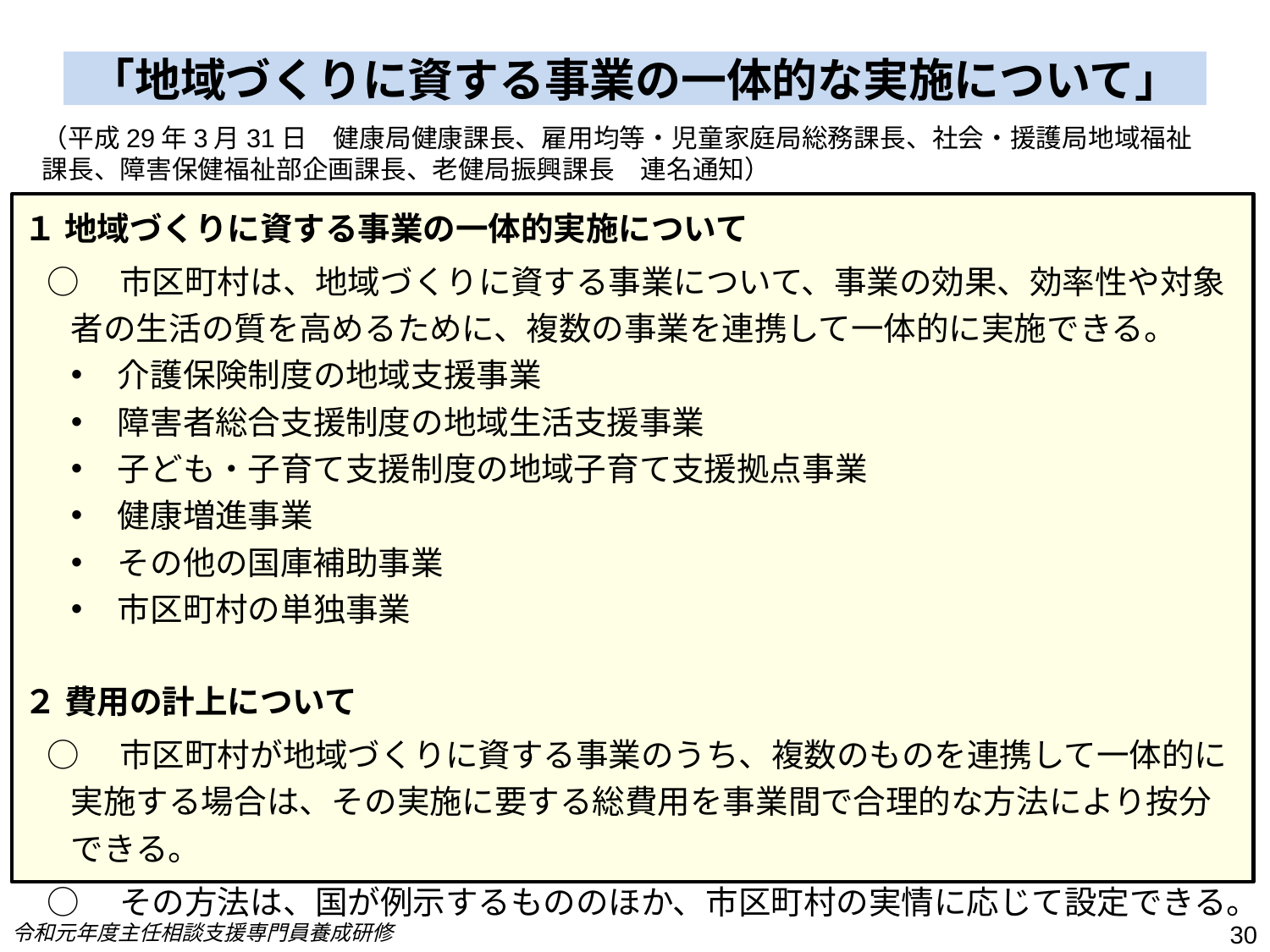

# 「地域づくりに資する事業の一体的な実施について」
（平成29年3月31日　健康局健康課長、雇用均等・児童家庭局総務課長、社会・援護局地域福祉課長、障害保健福祉部企画課長、老健局振興課長　連名通知）
１ 地域づくりに資する事業の一体的実施について
○　市区町村は、地域づくりに資する事業について、事業の効果、効率性や対象者の生活の質を高めるために、複数の事業を連携して一体的に実施できる。
介護保険制度の地域支援事業
障害者総合支援制度の地域生活支援事業
子ども・子育て支援制度の地域子育て支援拠点事業
健康増進事業
その他の国庫補助事業
市区町村の単独事業

２ 費用の計上について
○　市区町村が地域づくりに資する事業のうち、複数のものを連携して一体的に実施する場合は、その実施に要する総費用を事業間で合理的な方法により按分できる。
○　その方法は、国が例示するもののほか、市区町村の実情に応じて設定できる。
令和元年度主任相談支援専門員養成研修
30